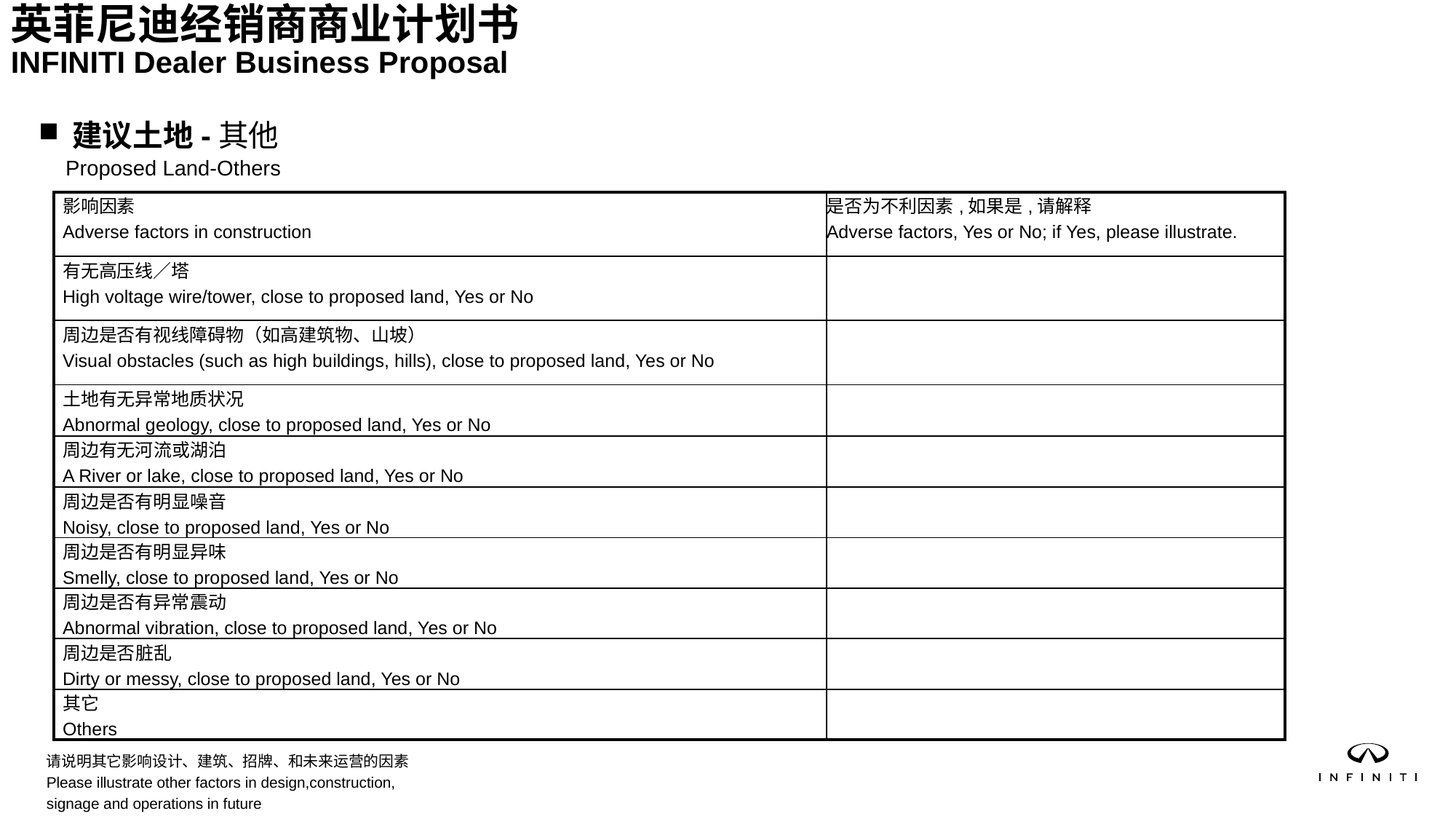

英菲尼迪经销商商业计划书
INFINITI Dealer Business Proposal
 建议土地-其他
    Proposed Land-Others
| 影响因素 Adverse factors in construction | 是否为不利因素,如果是,请解释 Adverse factors, Yes or No; if Yes, please illustrate. |
| --- | --- |
| 有无高压线／塔 High voltage wire/tower, close to proposed land, Yes or No |  |
| 周边是否有视线障碍物（如高建筑物、山坡） Visual obstacles (such as high buildings, hills), close to proposed land, Yes or No |  |
| 土地有无异常地质状况 Abnormal geology, close to proposed land, Yes or No |  |
| 周边有无河流或湖泊 A River or lake, close to proposed land, Yes or No |  |
| 周边是否有明显噪音 Noisy, close to proposed land, Yes or No |  |
| 周边是否有明显异味 Smelly, close to proposed land, Yes or No |  |
| 周边是否有异常震动 Abnormal vibration, close to proposed land, Yes or No |  |
| 周边是否脏乱 Dirty or messy, close to proposed land, Yes or No |  |
| 其它 Others |  |
请说明其它影响设计、建筑、招牌、和未来运营的因素
Please illustrate other factors in design,construction,
signage and operations in future